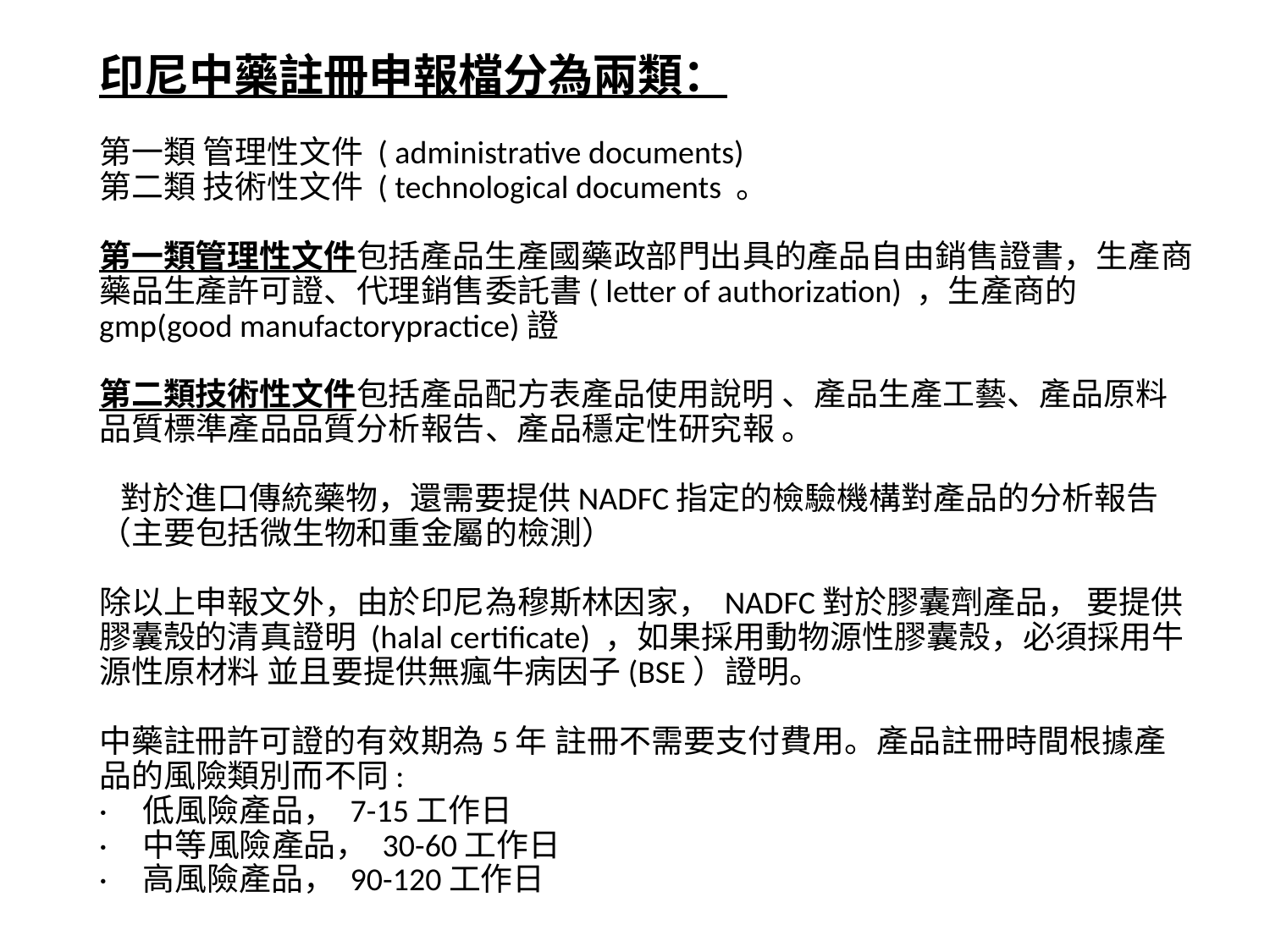

# 印尼中藥註冊申報檔分為兩類： 第一類 管理性文件 ( administrative documents) 第二類 技術性文件 ( technological documents 。 第一類管理性文件包括產品生產國藥政部門出具的產品自由銷售證書，生產商藥品生產許可證、代理銷售委託書( letter of authorization) ，生產商的gmp(good manufactorypractice)證 第二類技術性文件包括產品配方表產品使用說明 、產品生產工藝、產品原料品質標準產品品質分析報告、產品穩定性研究報 。 對於進口傳統藥物，還需要提供NADFC指定的檢驗機構對產品的分析報告 （主要包括微生物和重金屬的檢測） 除以上申報文外，由於印尼為穆斯林因家， NADFC對於膠囊劑產品， 要提供膠囊殼的清真證明 (halal certificate) ，如果採用動物源性膠囊殼，必須採用牛源性原材料 並且要提供無瘋牛病因子(BSE）證明。 中藥註冊許可證的有效期為5年 註冊不需要支付費用。產品註冊時間根據產品的風險類別而不同: ·    低風險產品， 7-15工作日 ·    中等風險產品， 30-60工作日 ·    高風險產品， 90-120工作日